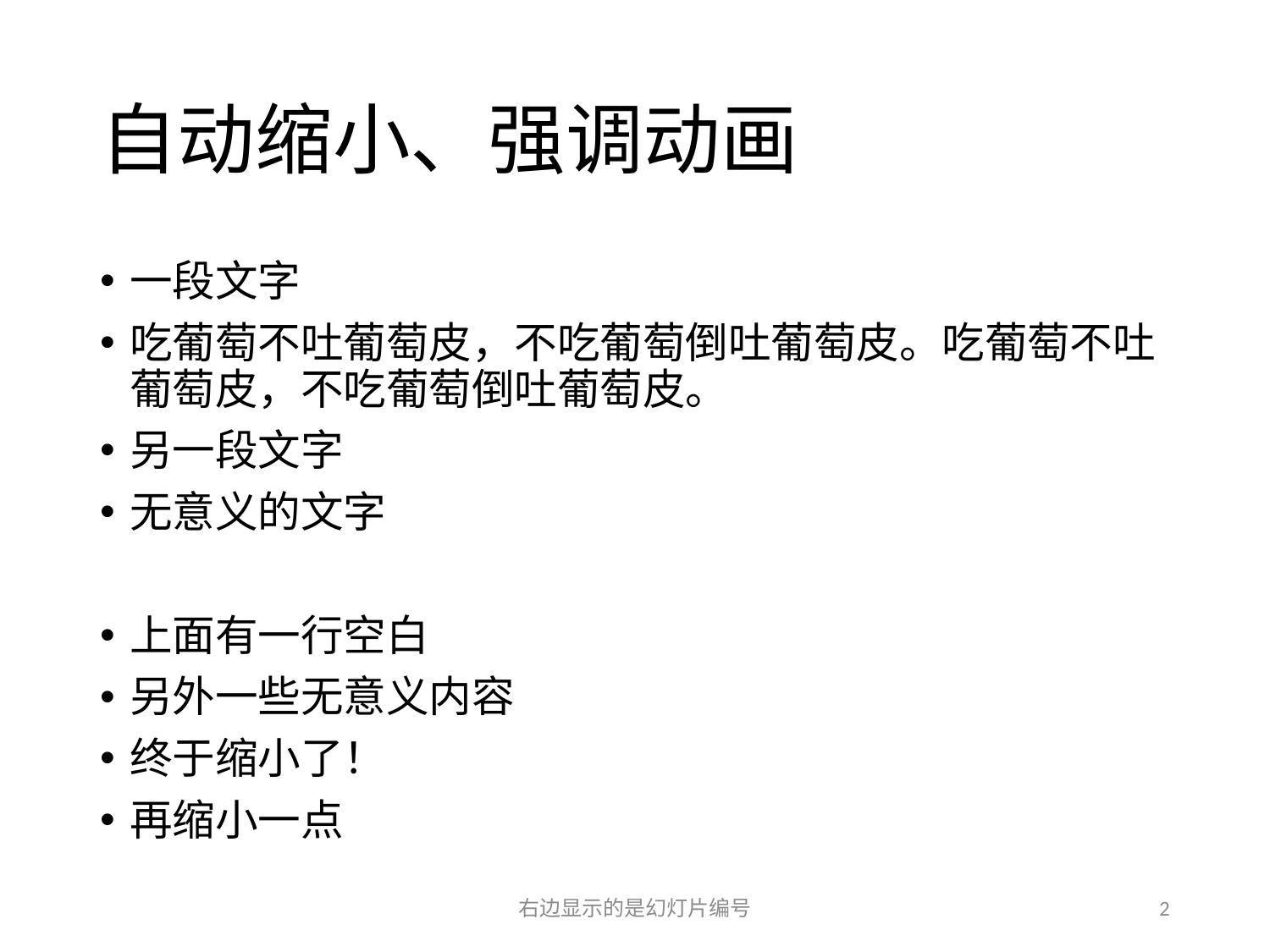

# 自动缩小、强调动画
一段文字
吃葡萄不吐葡萄皮，不吃葡萄倒吐葡萄皮。吃葡萄不吐葡萄皮，不吃葡萄倒吐葡萄皮。
另一段文字
无意义的文字

上面有一行空白
另外一些无意义内容
终于缩小了！
再缩小一点
右边显示的是幻灯片编号
2